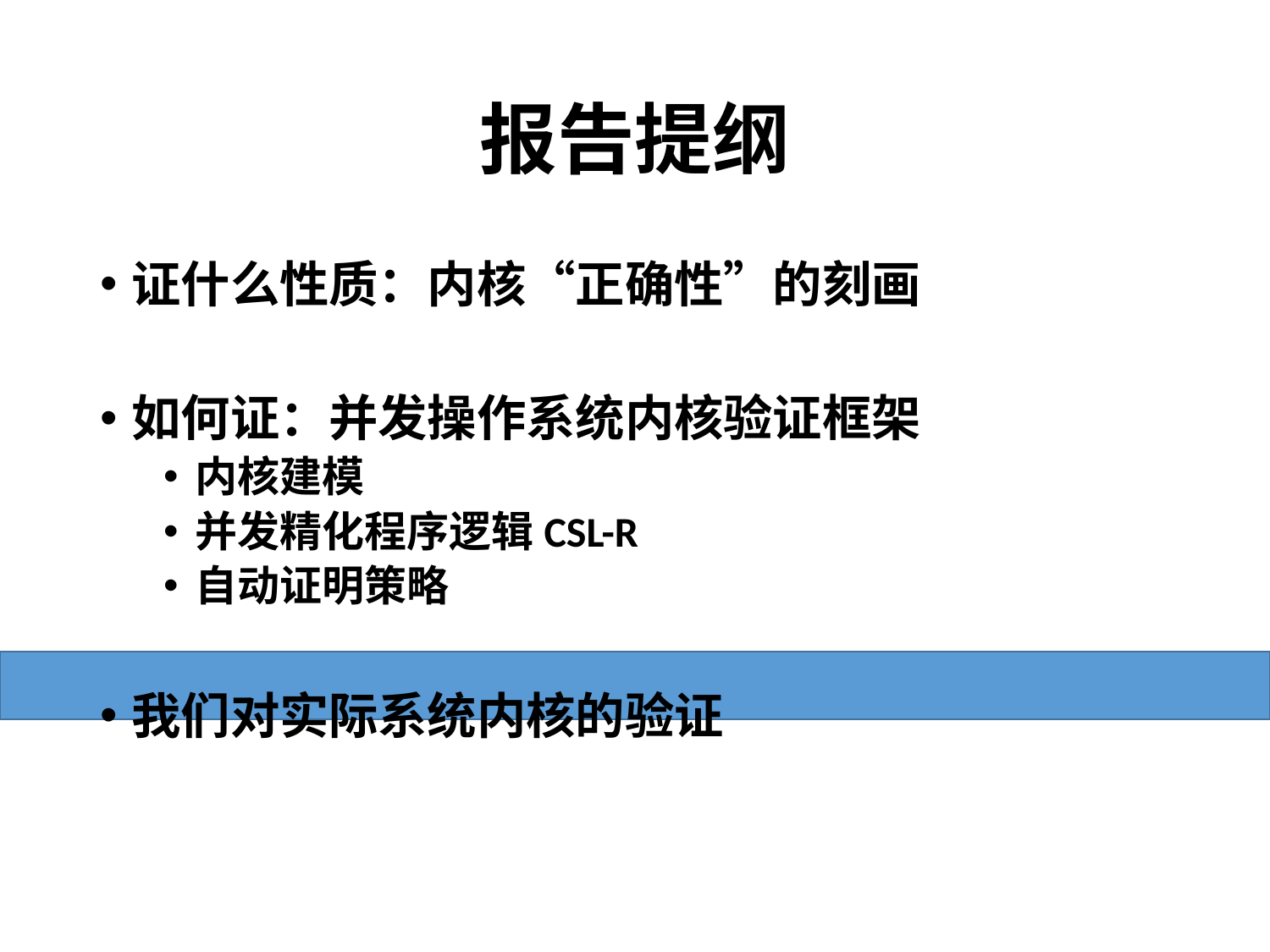

# 报告提纲
证什么性质：内核“正确性”的刻画

如何证：并发操作系统内核验证框架
内核建模
并发精化程序逻辑CSL-R
自动证明策略

我们对实际系统内核的验证